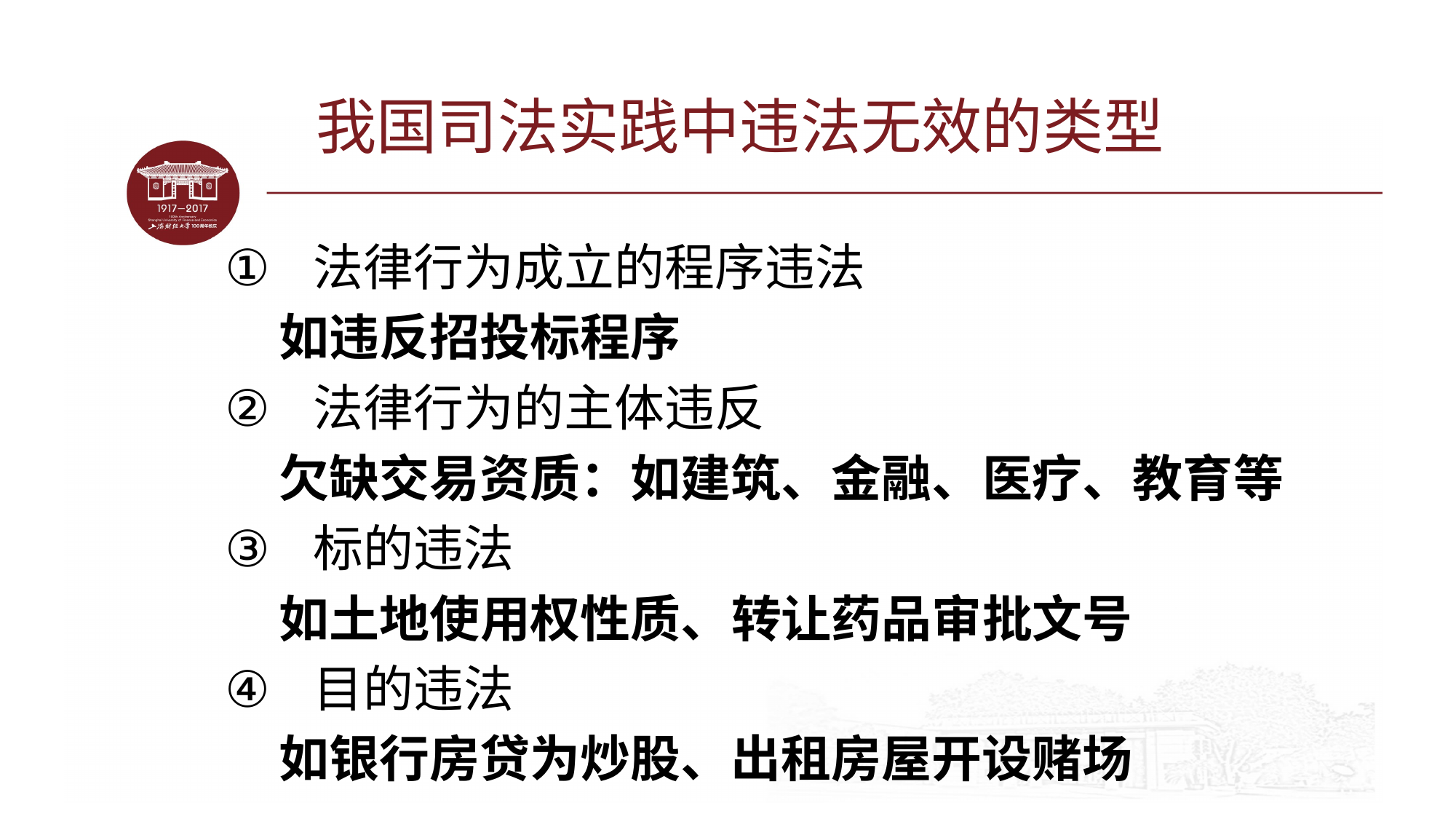

# 我国司法实践中违法无效的类型
法律行为成立的程序违法
如违反招投标程序
法律行为的主体违反
欠缺交易资质：如建筑、金融、医疗、教育等
标的违法
如土地使用权性质、转让药品审批文号
目的违法
如银行房贷为炒股、出租房屋开设赌场